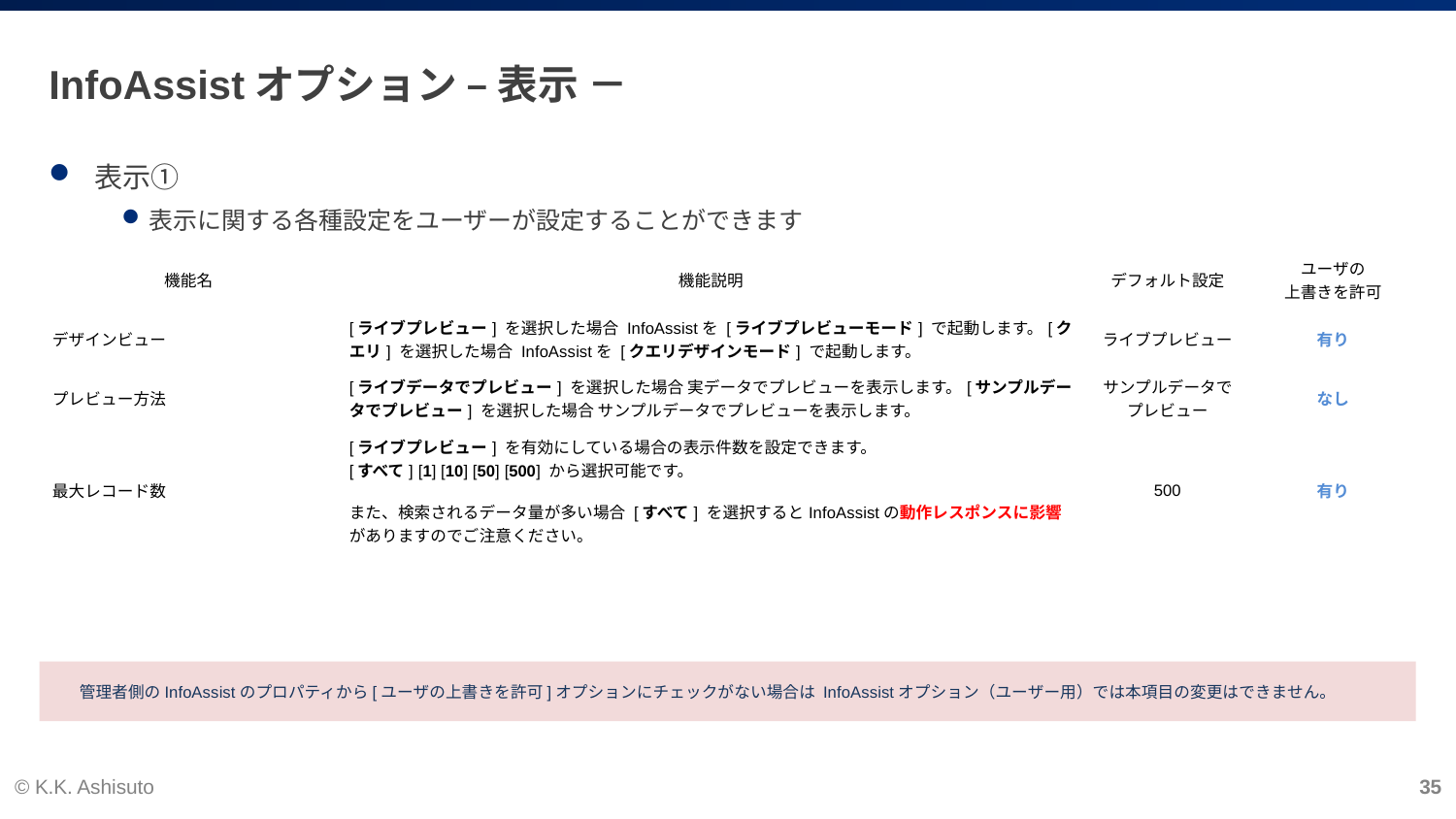

# InfoAssistオプション – 表示 －
表示①
表示に関する各種設定をユーザーが設定することができます
| 機能名 | 機能説明 | デフォルト設定 | ユーザの 上書きを許可 |
| --- | --- | --- | --- |
| デザインビュー | [ライブプレビュー] を選択した場合 InfoAssistを [ライブプレビューモード] で起動します。[クエリ] を選択した場合 InfoAssistを [クエリデザインモード] で起動します。 | ライブプレビュー | 有り |
| プレビュー方法 | [ライブデータでプレビュー] を選択した場合 実データでプレビューを表示します。[サンプルデータでプレビュー] を選択した場合 サンプルデータでプレビューを表示します。 | サンプルデータでプレビュー | なし |
| 最大レコード数 | [ライブプレビュー] を有効にしている場合の表示件数を設定できます。 [すべて] [1] [10] [50] [500] から選択可能です。 また、検索されるデータ量が多い場合 [すべて] を選択するとInfoAssistの動作レスポンスに影響がありますのでご注意ください。 | 500 | 有り |
管理者側のInfoAssistのプロパティから[ユーザの上書きを許可]オプションにチェックがない場合は InfoAssistオプション（ユーザー用）では本項目の変更はできません。
© K.K. Ashisuto
35